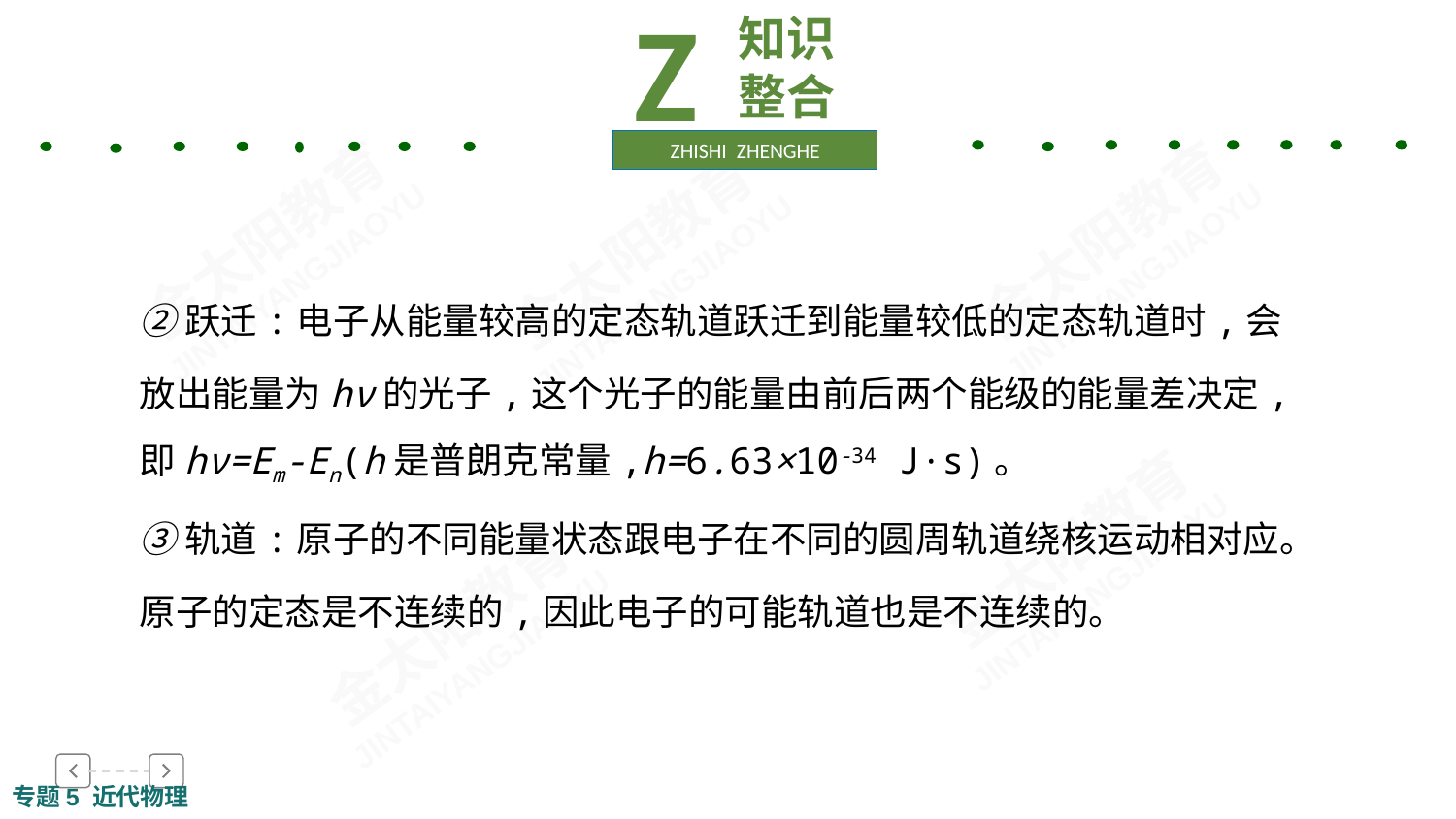

Z
知识整合
ZHISHI  ZHENGHE

②跃迁:电子从能量较高的定态轨道跃迁到能量较低的定态轨道时,会放出能量为hν的光子,这个光子的能量由前后两个能级的能量差决定,即hν=Em-En(h是普朗克常量,h=6.63×10-34 J·s)。
③轨道:原子的不同能量状态跟电子在不同的圆周轨道绕核运动相对应。原子的定态是不连续的,因此电子的可能轨道也是不连续的。